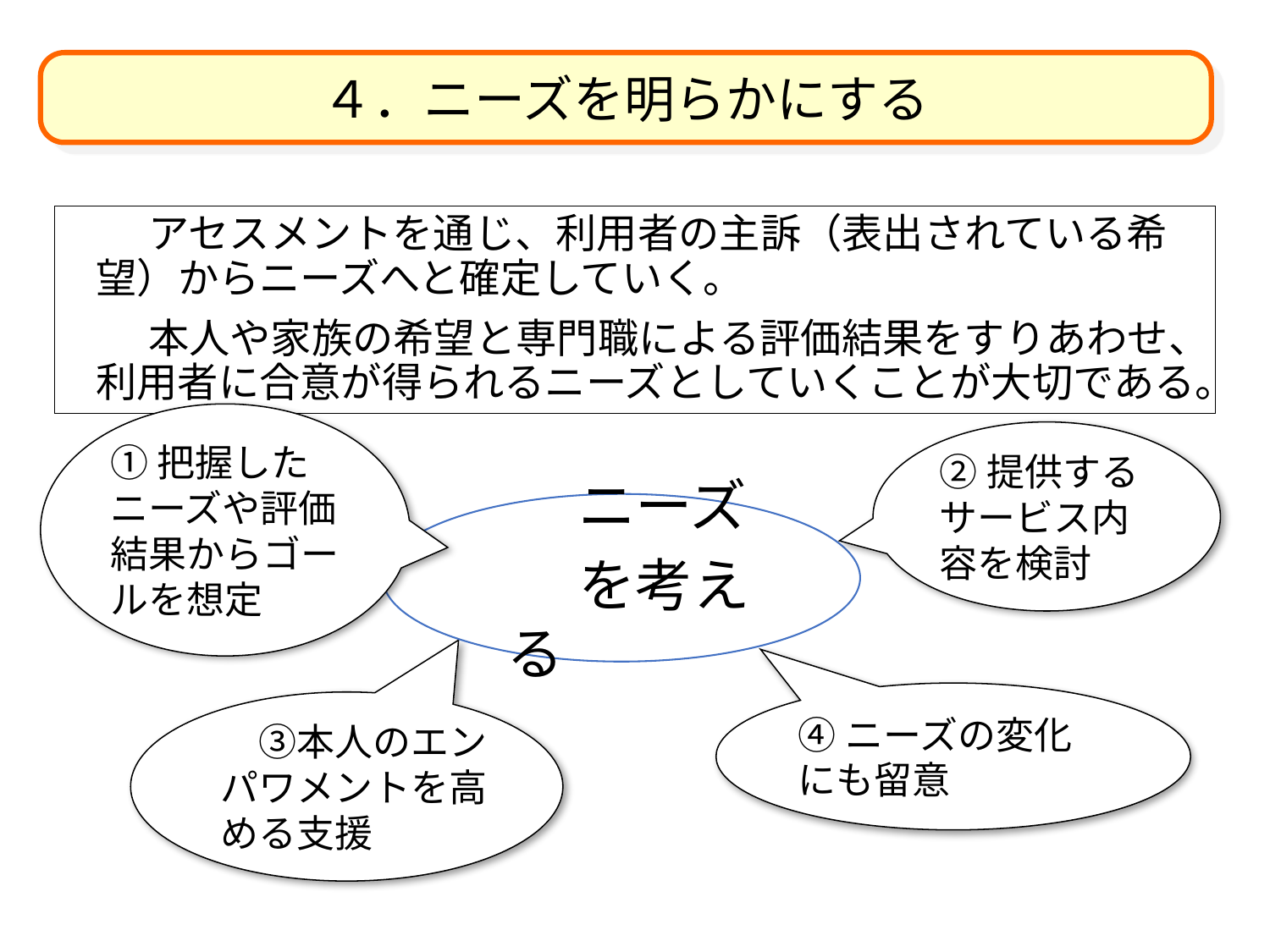

４．ニーズを明らかにする
　　アセスメントを通じ、利用者の主訴（表出されている希望）からニーズへと確定していく。
　　本人や家族の希望と専門職による評価結果をすりあわせ、利用者に合意が得られるニーズとしていくことが大切である。
①把握したニーズや評価結果からゴールを想定
②提供するサービス内容を検討
　　ニーズ
　　を考える
④ニーズの変化にも留意
　③本人のエンパワメントを高める支援